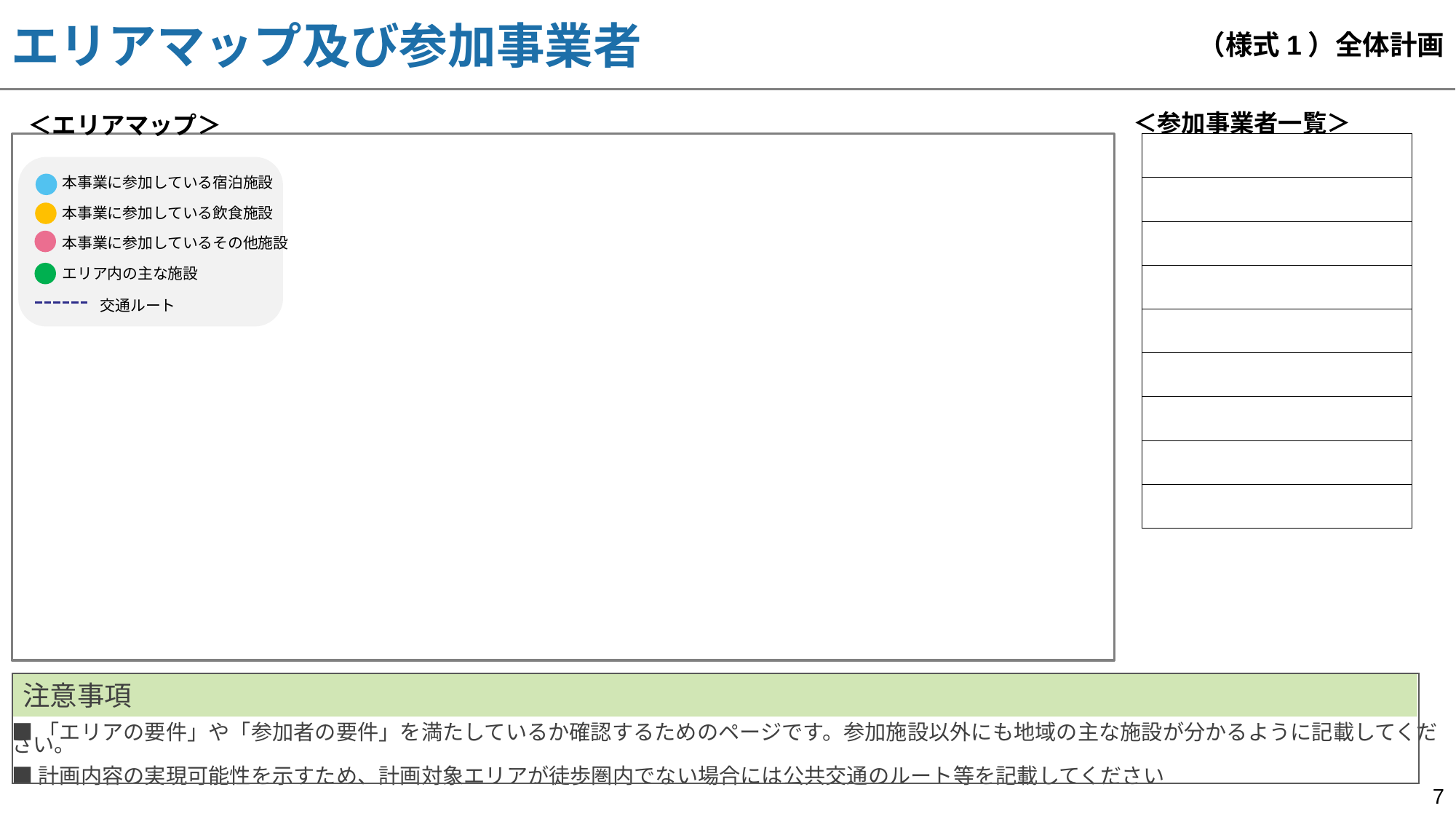

# エリアマップ及び参加事業者
（様式1）全体計画
＜参加事業者一覧＞
＜エリアマップ＞

|  |
| --- |
|  |
|  |
|  |
|  |
|  |
|  |
|  |
|  |

本事業に参加している宿泊施設

本事業に参加している飲食施設

本事業に参加しているその他施設

エリア内の主な施設

交通ルート

注意事項
■「エリアの要件」や「参加者の要件」を満たしているか確認するためのページです。参加施設以外にも地域の主な施設が分かるように記載してください。
■計画内容の実現可能性を示すため、計画対象エリアが徒歩圏内でない場合には公共交通のルート等を記載してください
7